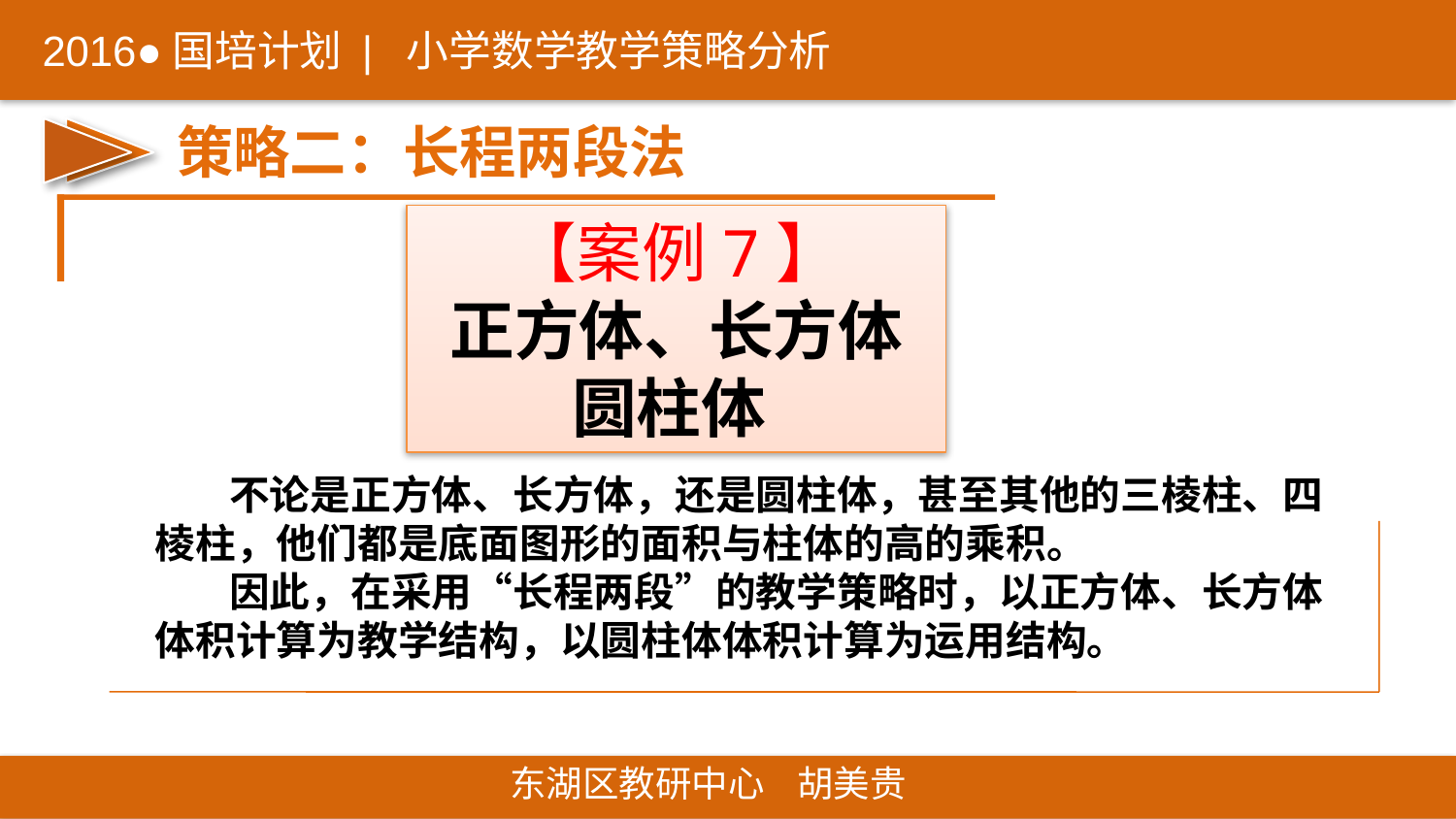

【案例7】
正方体、长方体
圆柱体
       不论是正方体、长方体，还是圆柱体，甚至其他的三棱柱、四棱柱，他们都是底面图形的面积与柱体的高的乘积。
       因此，在采用“长程两段”的教学策略时，以正方体、长方体体积计算为教学结构，以圆柱体体积计算为运用结构。